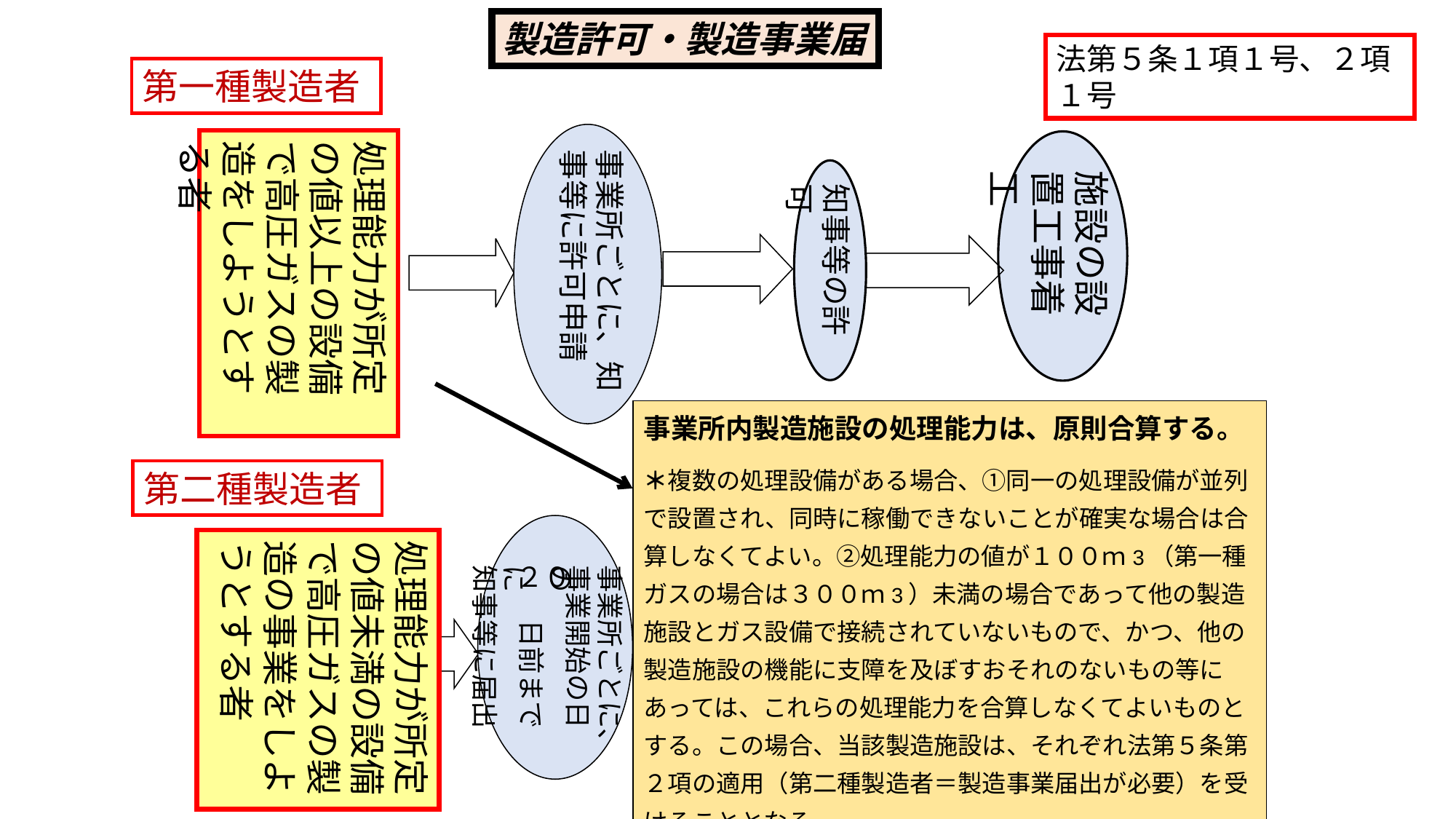

製造許可・製造事業届
法第５条１項１号、２項１号
第一種製造者

処理能力が所定の値以上の設備で高圧ガスの製造をしようとする者

事業所ごとに、知事等に許可申請

施設の設置工事着工
知事等の許可

事業所内製造施設の処理能力は、原則合算する。
＊複数の処理設備がある場合、①同一の処理設備が並列で設置され、同時に稼働できないことが確実な場合は合算しなくてよい。②処理能力の値が１００ｍ3（第一種ガスの場合は３００ｍ3）未満の場合であって他の製造施設とガス設備で接続されていないもので、かつ、他の製造施設の機能に支障を及ぼすおそれのないもの等にあっては、これらの処理能力を合算しなくてよいものとする。この場合、当該製造施設は、それぞれ法第５条第２項の適用（第二種製造者＝製造事業届出が必要）を受けることとなる。
第二種製造者

処理能力が所定の値未満の設備で高圧ガスの製造の事業をしようとする者
２０
事業所ごとに、
事業開始の日の
　　日前までに
知事等に届出